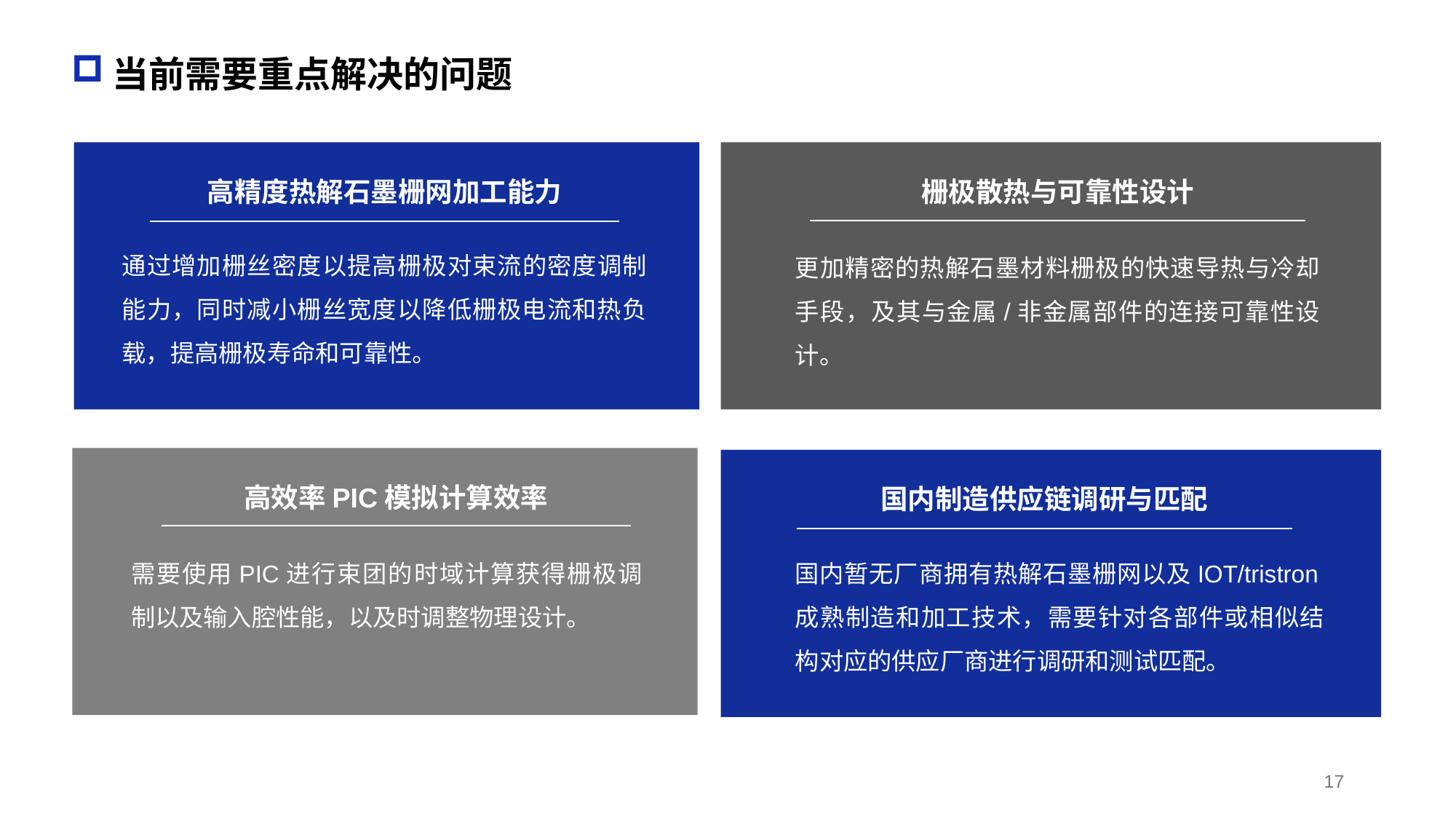

当前需要重点解决的问题

高精度热解石墨栅网加工能力
栅极散热与可靠性设计
通过增加栅丝密度以提高栅极对束流的密度调制能力，同时减小栅丝宽度以降低栅极电流和热负载，提高栅极寿命和可靠性。
更加精密的热解石墨材料栅极的快速导热与冷却手段，及其与金属/非金属部件的连接可靠性设计。

高效率PIC模拟计算效率
国内制造供应链调研与匹配
国内暂无厂商拥有热解石墨栅网以及IOT/tristron成熟制造和加工技术，需要针对各部件或相似结构对应的供应厂商进行调研和测试匹配。
需要使用PIC进行束团的时域计算获得栅极调制以及输入腔性能，以及时调整物理设计。
17